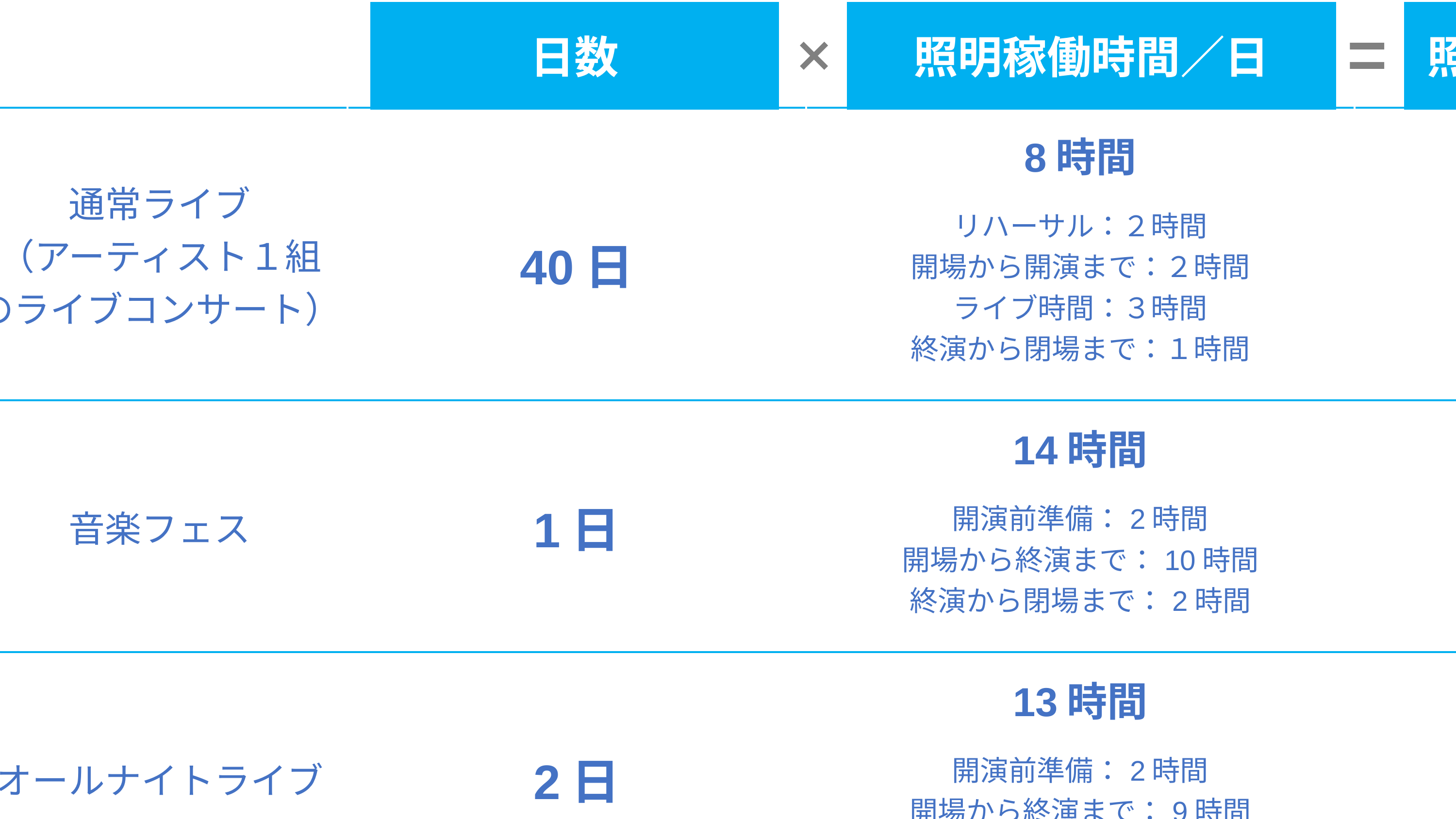

日数
照明稼働時間／日
照明稼働時間／年間

|  | 通常ライブ （アーティスト１組 のライブコンサート） | 40日 | 8時間 リハーサル：２時間 開場から開演まで：２時間 ライブ時間：３時間 終演から閉場まで：１時間 | 320時間 |
| --- | --- | --- | --- | --- |
| ライブイベント | 音楽フェス | 1日 | 14時間 開演前準備：2時間 開場から終演まで：10時間 終演から閉場まで：2時間 | 14時間 |
|  | オールナイトライブ | 2日 | 13時間 開演前準備：2時間 開場から終演まで：9時間 閉演から閉場まで：2時間 | 26時間 |
| 展示会 |  | 7日 | 12時間 開場前準備：2時間 開場から終了まで：8時間 終了から閉場まで：2時間 | 84時間 |
ライブイベント&展示会 照明稼働時間合計 444時間